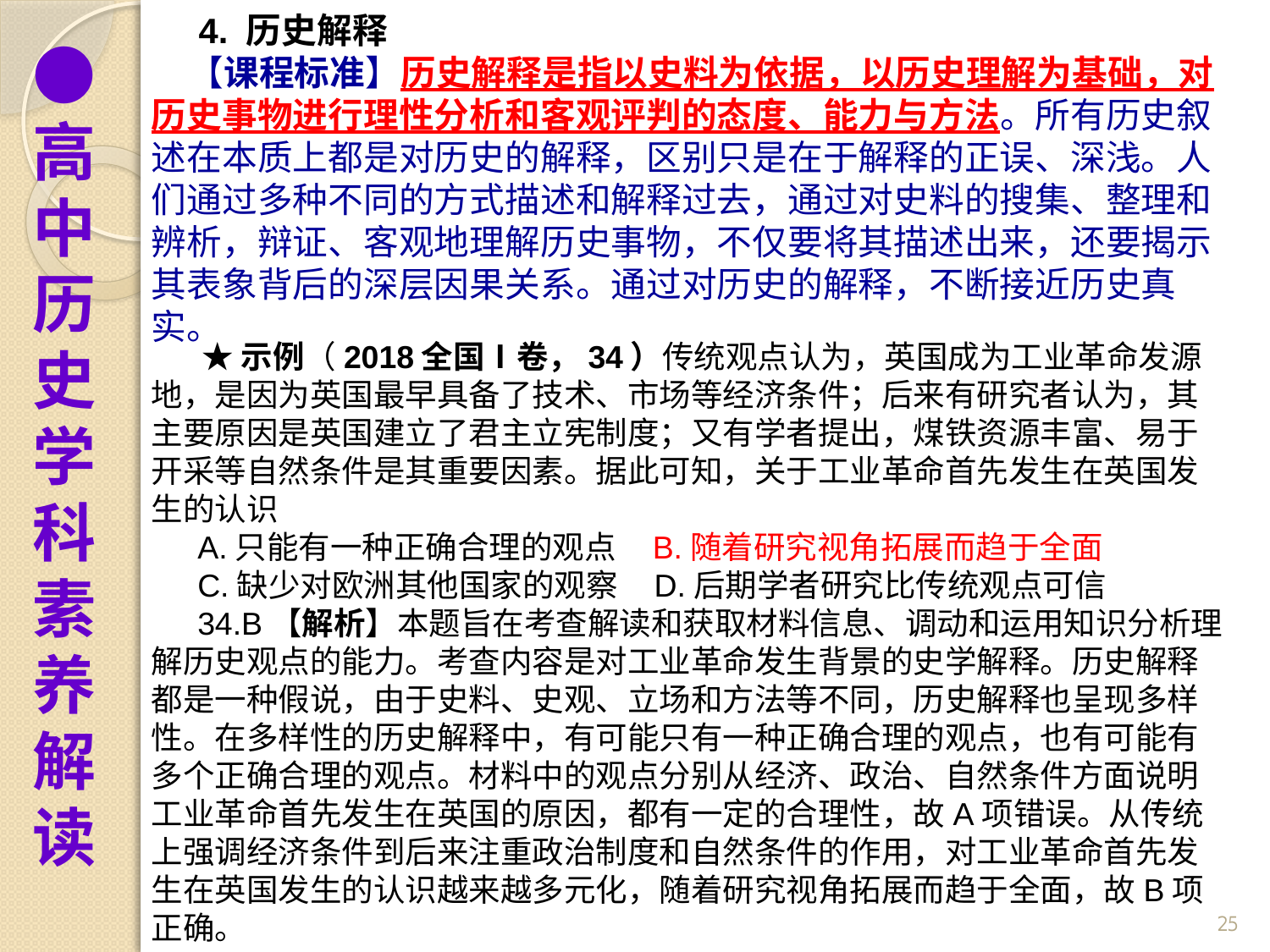

4. 历史解释
【课程标准】历史解释是指以史料为依据，以历史理解为基础，对历史事物进行理性分析和客观评判的态度、能力与方法。所有历史叙述在本质上都是对历史的解释，区别只是在于解释的正误、深浅。人们通过多种不同的方式描述和解释过去，通过对史料的搜集、整理和辨析，辩证、客观地理解历史事物，不仅要将其描述出来，还要揭示其表象背后的深层因果关系。通过对历史的解释，不断接近历史真实。
●高中历史学科素养解读
  ★示例（2018全国Ⅰ卷，34）传统观点认为，英国成为工业革命发源地，是因为英国最早具备了技术、市场等经济条件；后来有研究者认为，其主要原因是英国建立了君主立宪制度；又有学者提出，煤铁资源丰富、易于开采等自然条件是其重要因素。据此可知，关于工业革命首先发生在英国发生的认识
 A.只能有一种正确合理的观点    B.随着研究视角拓展而趋于全面
 C.缺少对欧洲其他国家的观察    D.后期学者研究比传统观点可信
 34.B【解析】本题旨在考查解读和获取材料信息、调动和运用知识分析理解历史观点的能力。考查内容是对工业革命发生背景的史学解释。历史解释都是一种假说，由于史料、史观、立场和方法等不同，历史解释也呈现多样性。在多样性的历史解释中，有可能只有一种正确合理的观点，也有可能有多个正确合理的观点。材料中的观点分别从经济、政治、自然条件方面说明工业革命首先发生在英国的原因，都有一定的合理性，故A项错误。从传统上强调经济条件到后来注重政治制度和自然条件的作用，对工业革命首先发生在英国发生的认识越来越多元化，随着研究视角拓展而趋于全面，故B项正确。
25